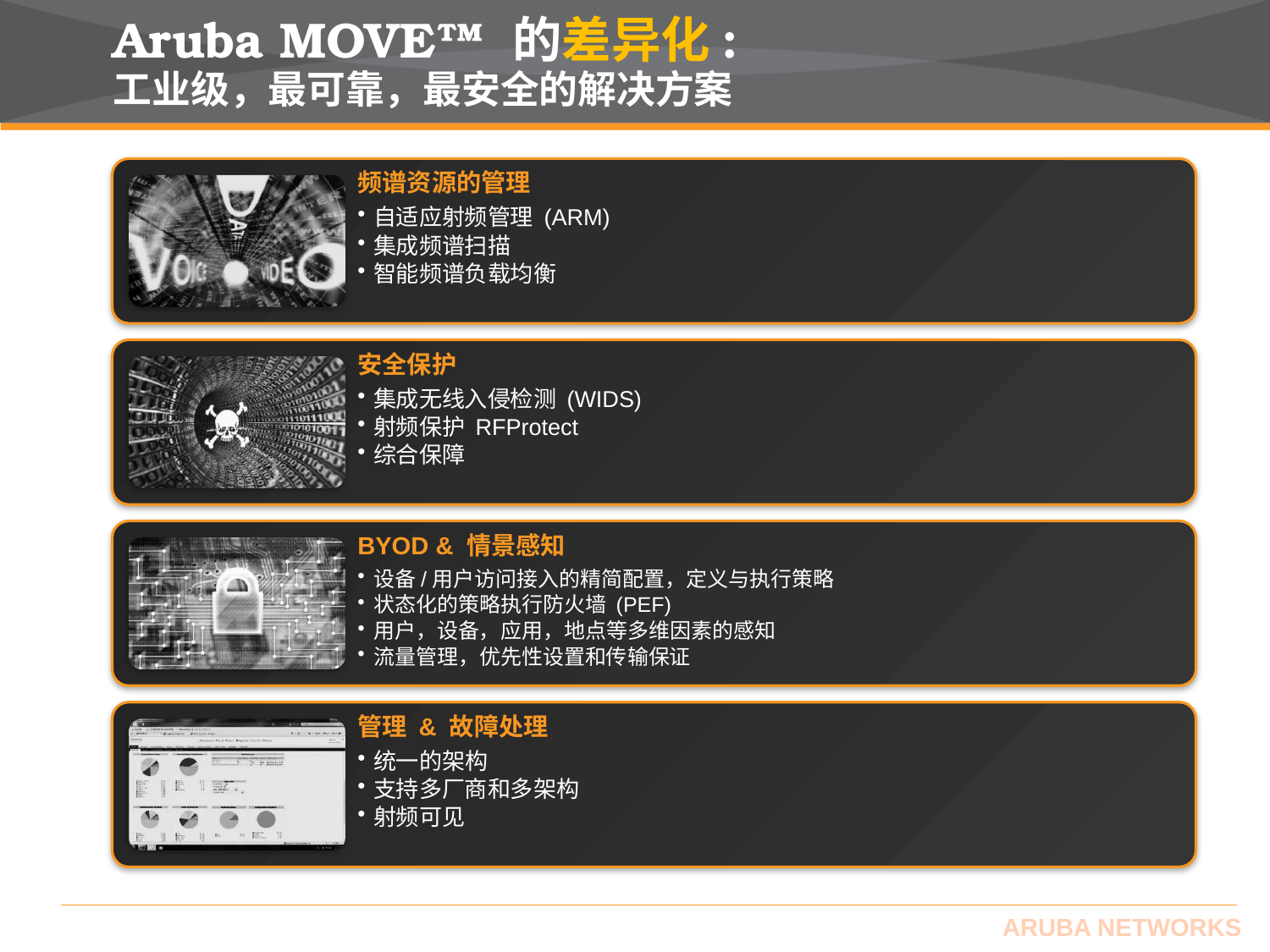

# Aruba MOVE™ 的差异化: 工业级，最可靠，最安全的解决方案
频谱资源的管理
自适应射频管理 (ARM)
集成频谱扫描
智能频谱负载均衡
安全保护
集成无线入侵检测 (WIDS)
射频保护 RFProtect
综合保障
BYOD & 情景感知
设备/用户访问接入的精简配置，定义与执行策略
状态化的策略执行防火墙 (PEF)
用户，设备，应用，地点等多维因素的感知
流量管理，优先性设置和传输保证
管理 & 故障处理
统一的架构
支持多厂商和多架构
射频可见